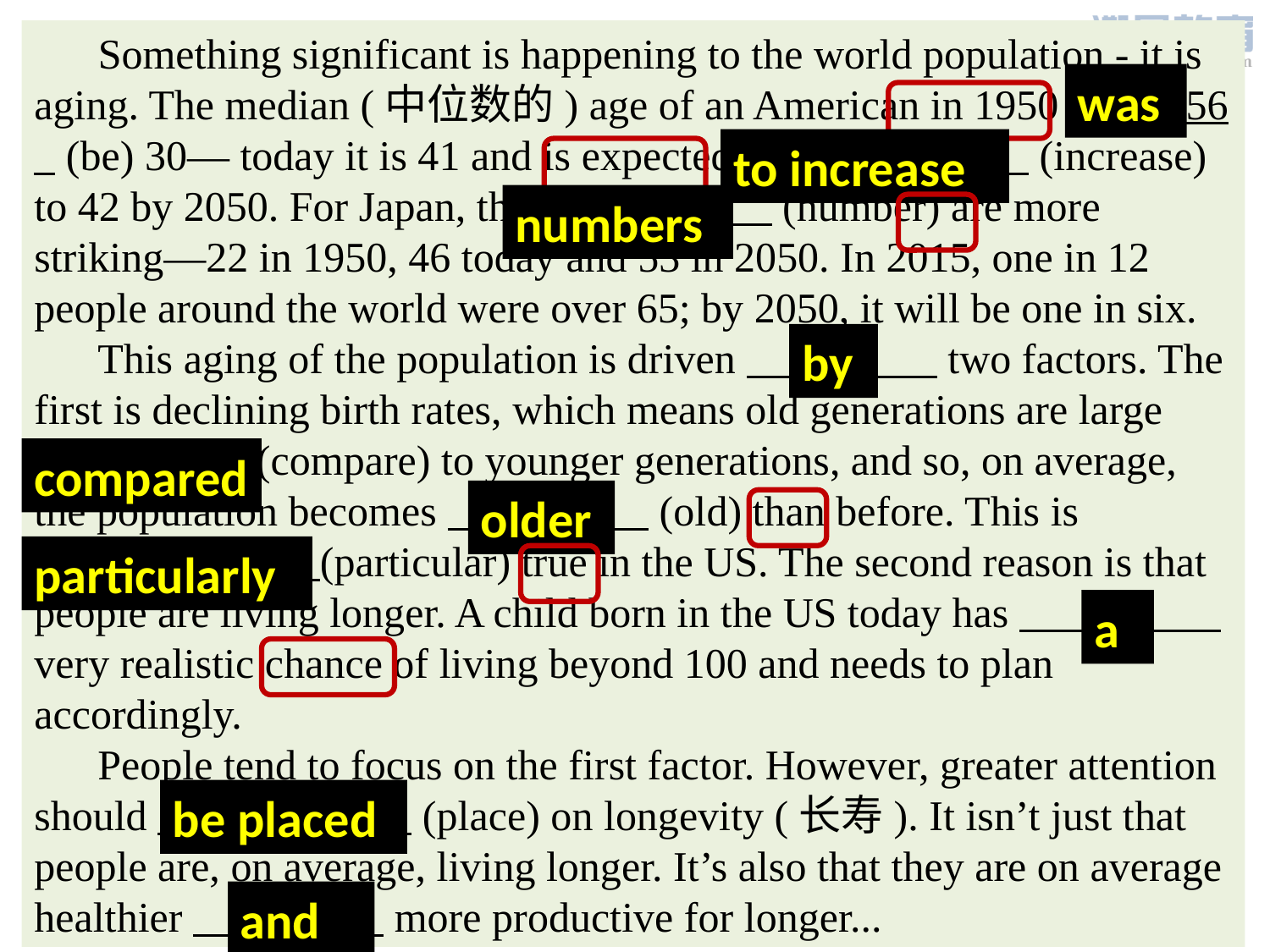

Something significant is happening to the world population - it is aging. The median (中位数的) age of an American in 1950            56    (be) 30— today it is 41 and is expected             57            (increase) to 42 by 2050. For Japan, the          58          (number) are more striking—22 in 1950, 46 today and 53 in 2050. In 2015, one in 12 people around the world were over 65; by 2050, it will be one in six.
      This aging of the population is driven        59        two factors. The first is declining birth rates, which means old generations are large    60                 (compare) to younger generations, and so, on average, the population becomes         61        (old) than before. This is
         62              (particular) true in the US. The second reason is that people are living longer. A child born in the US today has         63        very realistic chance of living beyond 100 and needs to plan accordingly.
      People tend to focus on the first factor. However, greater attention should           64           (place) on longevity (长寿). It isn’t just that people are, on average, living longer. It’s also that they are on average healthier        65        more productive for longer...
was

to increase

numbers

by
compared
older

particularly

a

be placed
and